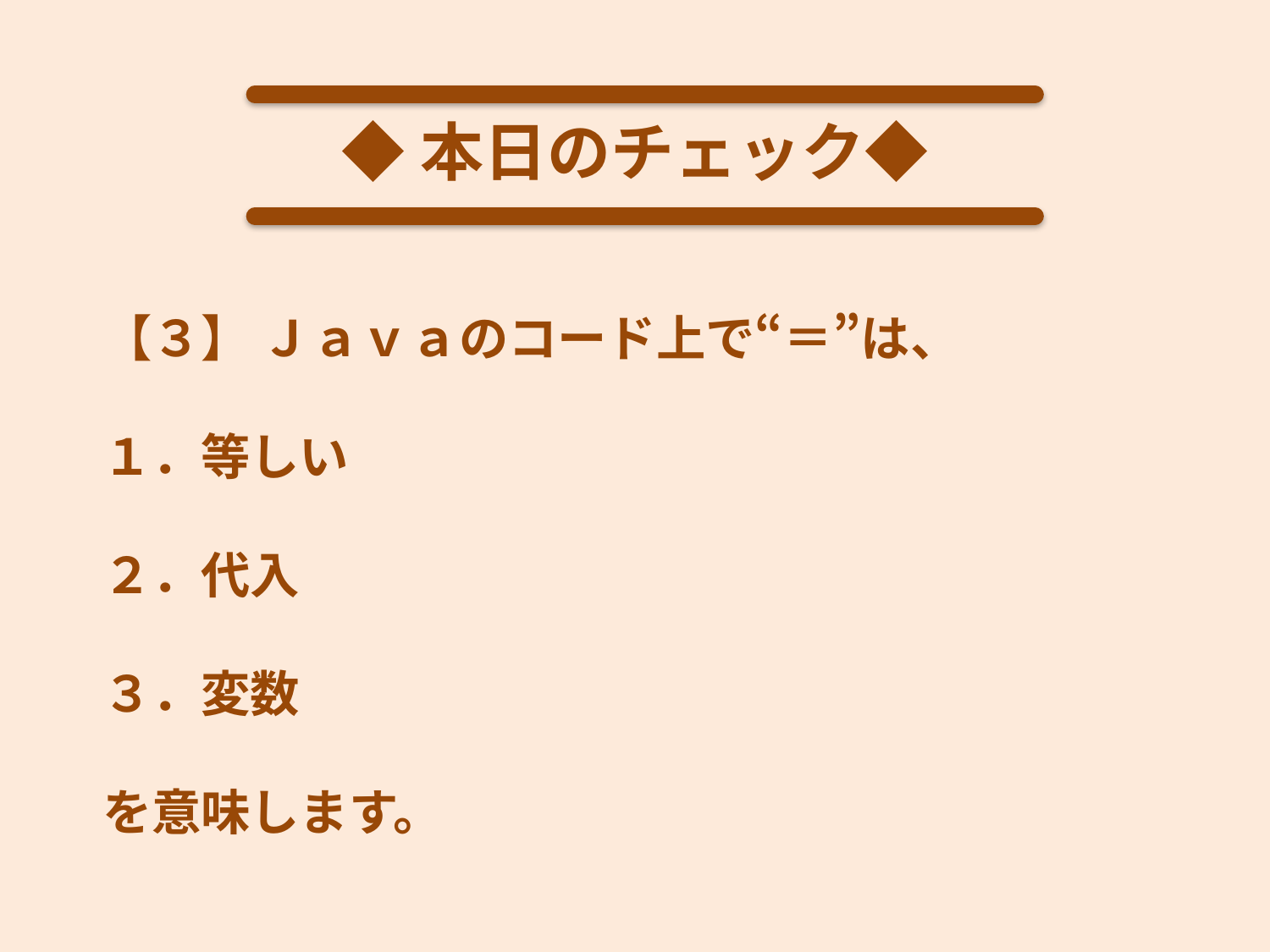

◆本日のチェック◆

【３】 Ｊａｖａのコード上で“＝”は、

１．等しい

２．代入

３．変数

を意味します。